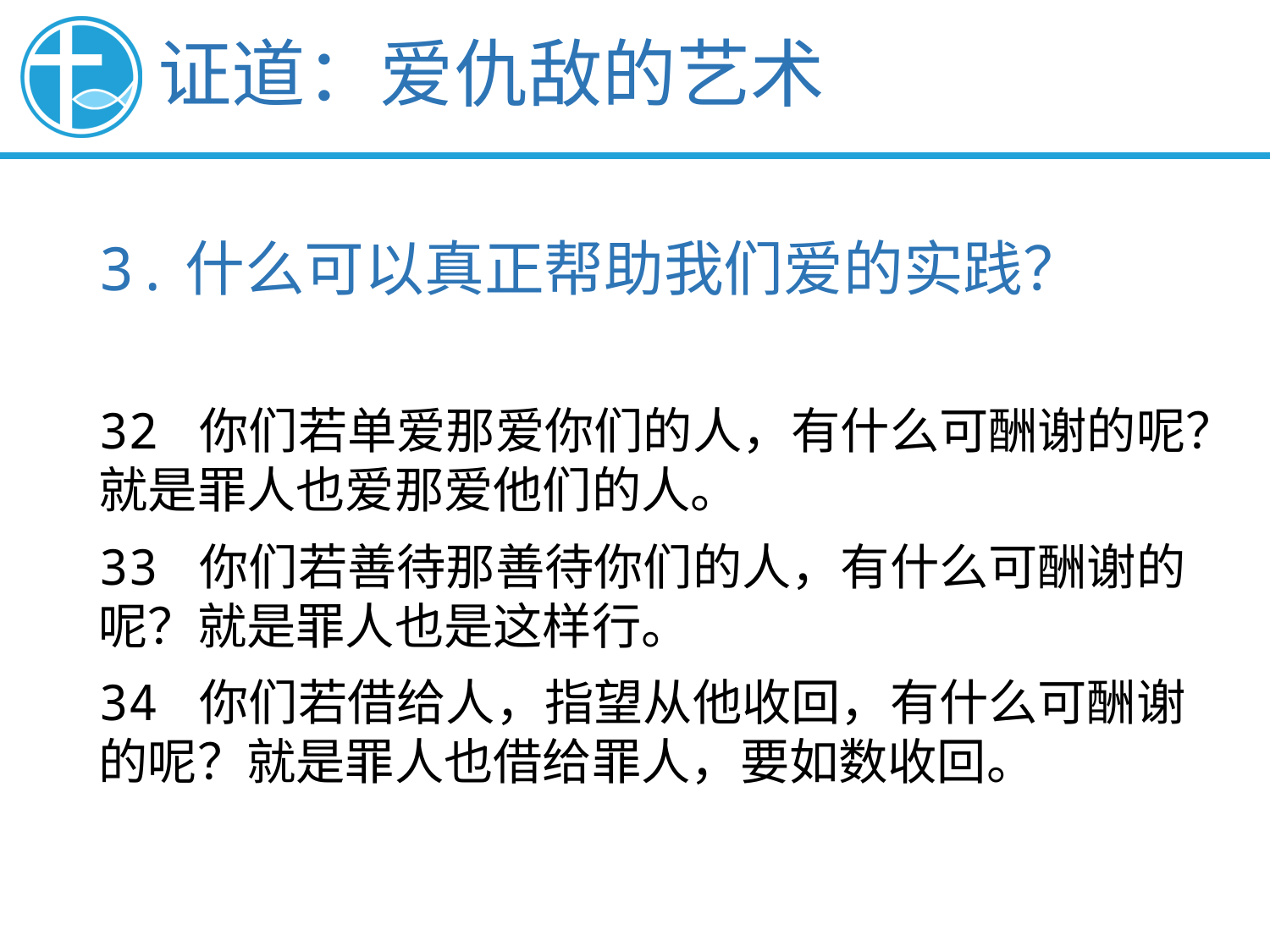

证道：爱仇敌的艺术
3.什么可以真正帮助我们爱的实践？

32 你们若单爱那爱你们的人，有什么可酬谢的呢？就是罪人也爱那爱他们的人。
33 你们若善待那善待你们的人，有什么可酬谢的呢？就是罪人也是这样行。
34 你们若借给人，指望从他收回，有什么可酬谢的呢？就是罪人也借给罪人，要如数收回。